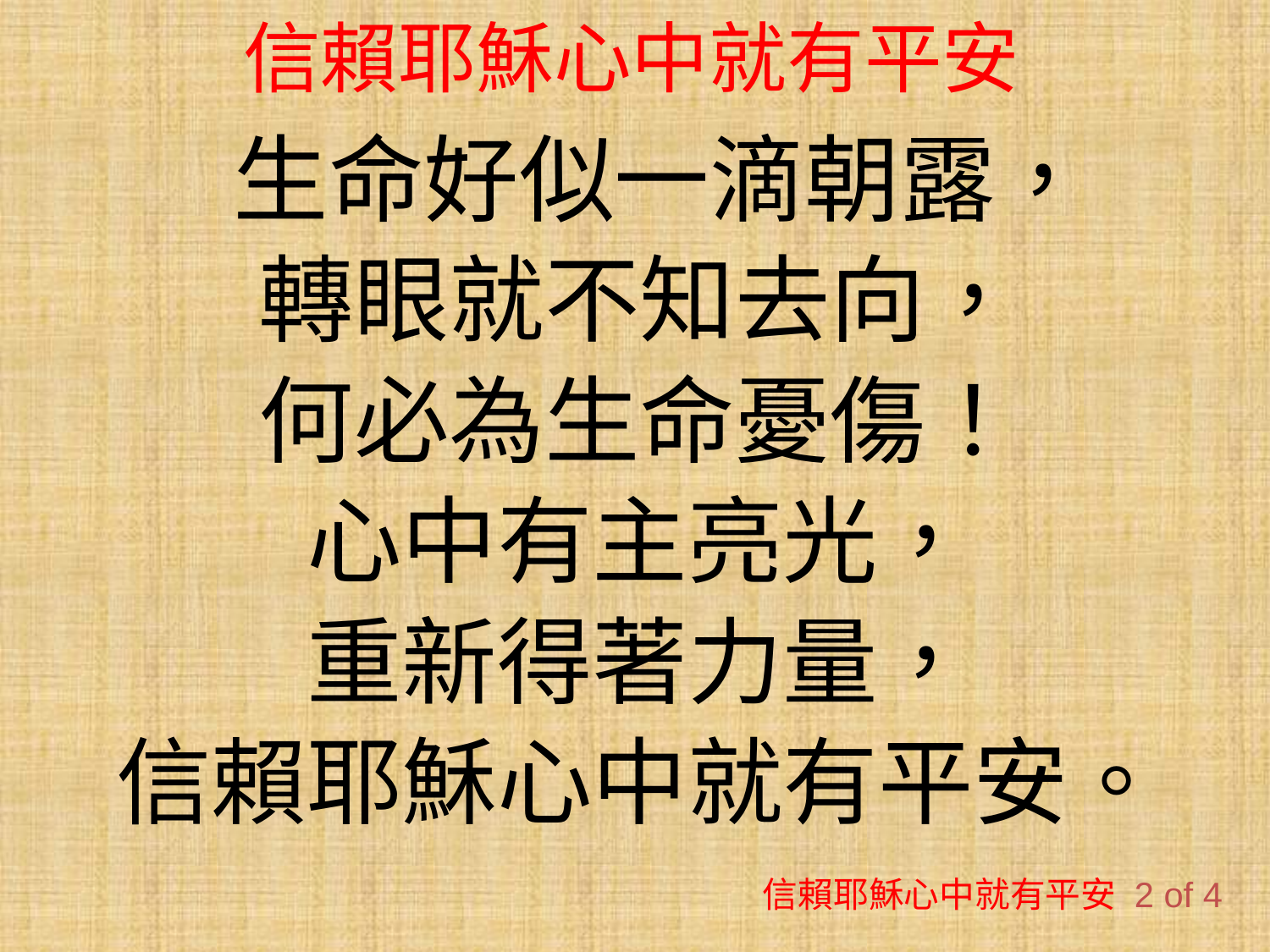

# 信賴耶穌心中就有平安
 生命好似一滴朝露，
轉眼就不知去向，
何必為生命憂傷！
心中有主亮光，
重新得著力量，
信賴耶穌心中就有平安。
信賴耶穌心中就有平安 2 of 4